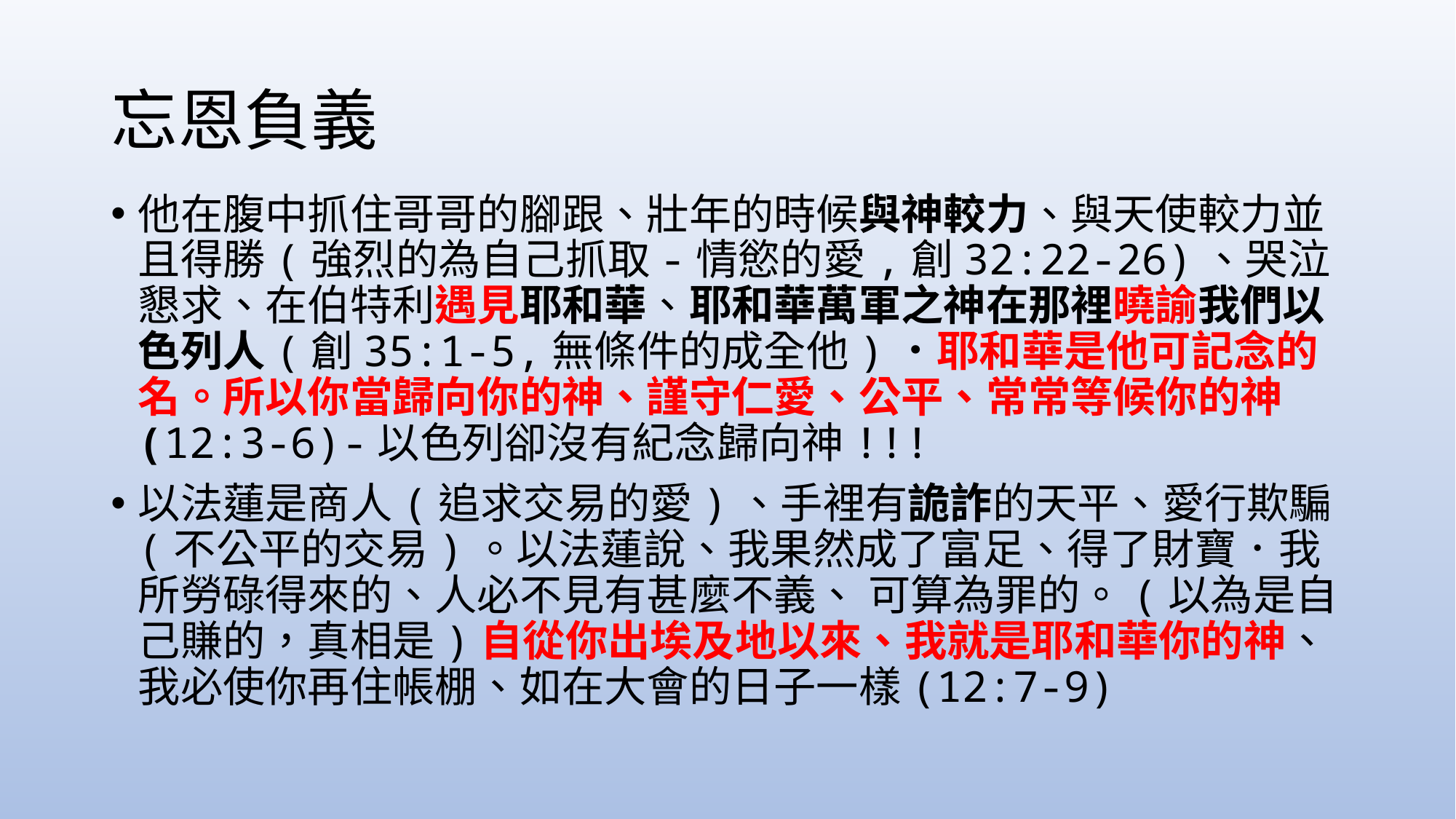

# 忘恩負義
他在腹中抓住哥哥的腳跟、壯年的時候與神較力、與天使較力並且得勝(強烈的為自己抓取-情慾的愛,創32:22-26)、哭泣懇求、在伯特利遇見耶和華、耶和華萬軍之神在那裡曉諭我們以色列人(創35:1-5,無條件的成全他)．耶和華是他可記念的名。所以你當歸向你的神、謹守仁愛、公平、常常等候你的神(12:3-6)-以色列卻沒有紀念歸向神!!!
以法蓮是商人(追求交易的愛)、手裡有詭詐的天平、愛行欺騙(不公平的交易)。以法蓮說、我果然成了富足、得了財寶．我所勞碌得來的、人必不見有甚麼不義、 可算為罪的。(以為是自己賺的，真相是)自從你出埃及地以來、我就是耶和華你的神、我必使你再住帳棚、如在大會的日子一樣(12:7-9)